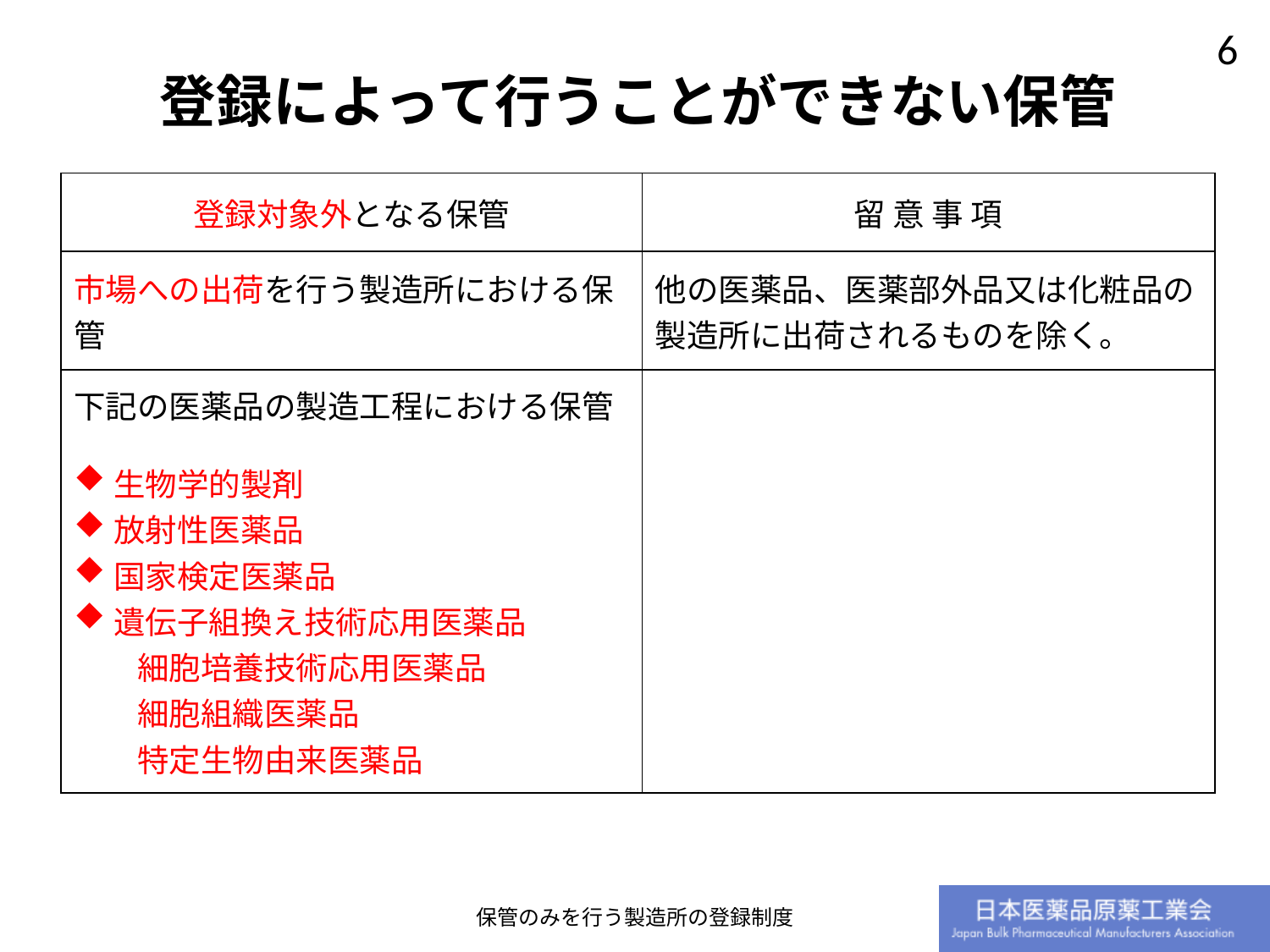

# 登録によって行うことができない保管
| 登録対象外となる保管 | 留 意 事 項 |
| --- | --- |
| 市場への出荷を行う製造所における保管 | 他の医薬品、医薬部外品又は化粧品の製造所に出荷されるものを除く。 |
| 下記の医薬品の製造工程における保管 生物学的製剤 放射性医薬品 国家検定医薬品 遺伝子組換え技術応用医薬品 　　細胞培養技術応用医薬品 　　細胞組織医薬品 　　特定生物由来医薬品 |  |
保管のみを行う製造所の登録制度